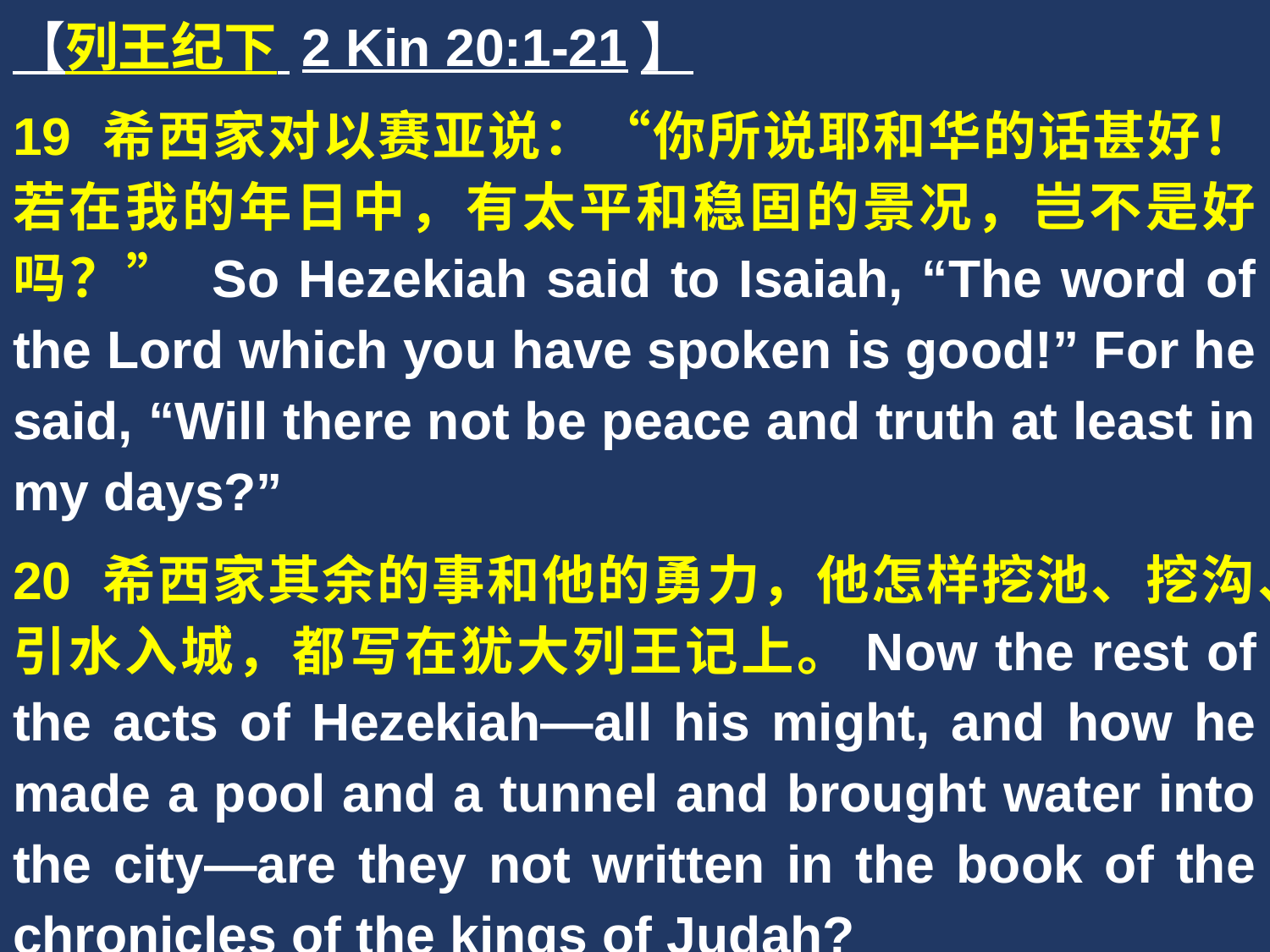

【列王纪下 2 Kin 20:1-21】
19 希西家对以赛亚说：“你所说耶和华的话甚好！若在我的年日中，有太平和稳固的景况，岂不是好吗？” So Hezekiah said to Isaiah, “The word of the Lord which you have spoken is good!” For he said, “Will there not be peace and truth at least in my days?”
20 希西家其余的事和他的勇力，他怎样挖池、挖沟、引水入城，都写在犹大列王记上。Now the rest of the acts of Hezekiah—all his might, and how he made a pool and a tunnel and brought water into the city—are they not written in the book of the chronicles of the kings of Judah?